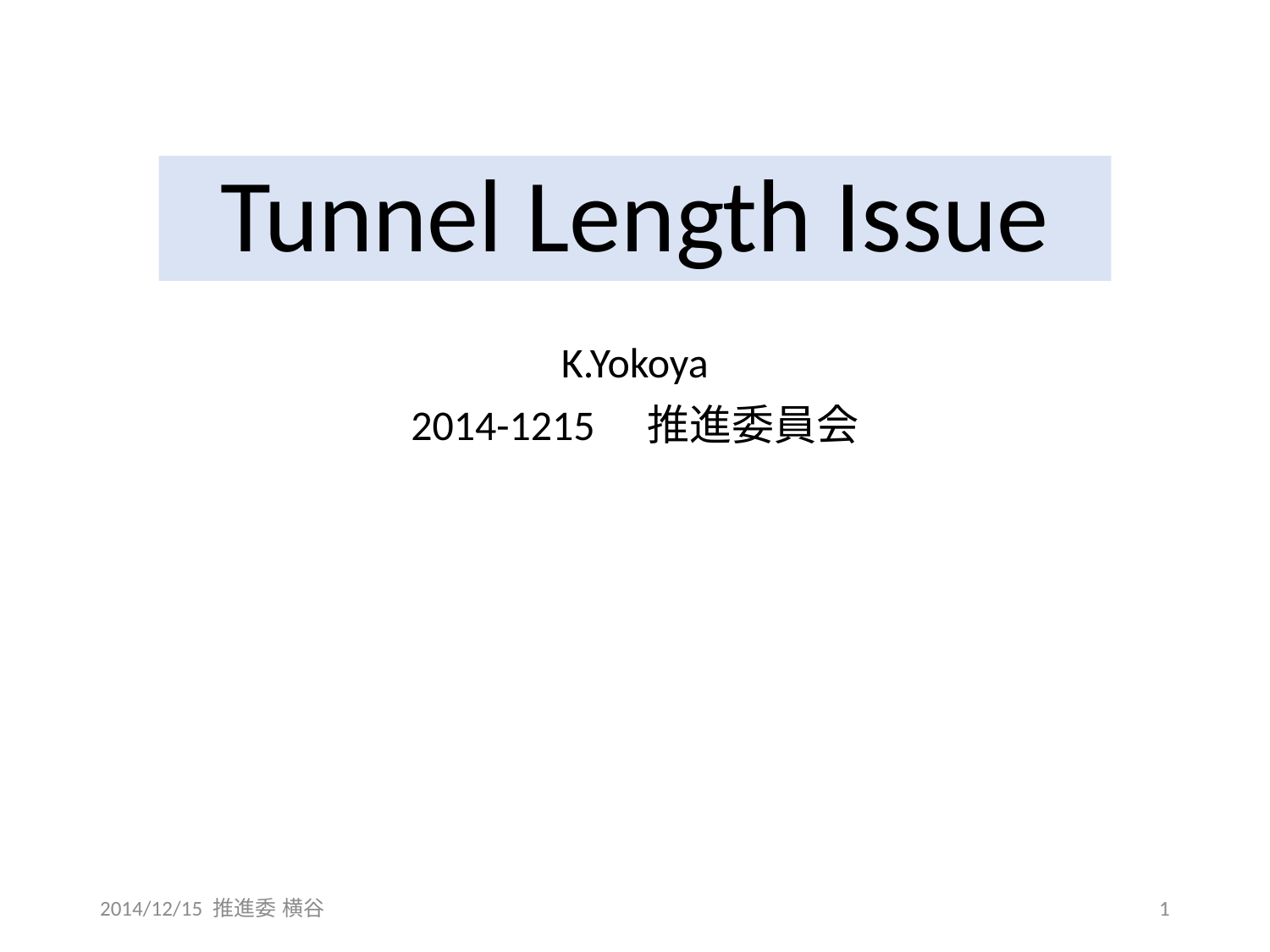

# Tunnel Length Issue
K.Yokoya
2014-1215　推進委員会
2014/12/15 推進委 横谷
1